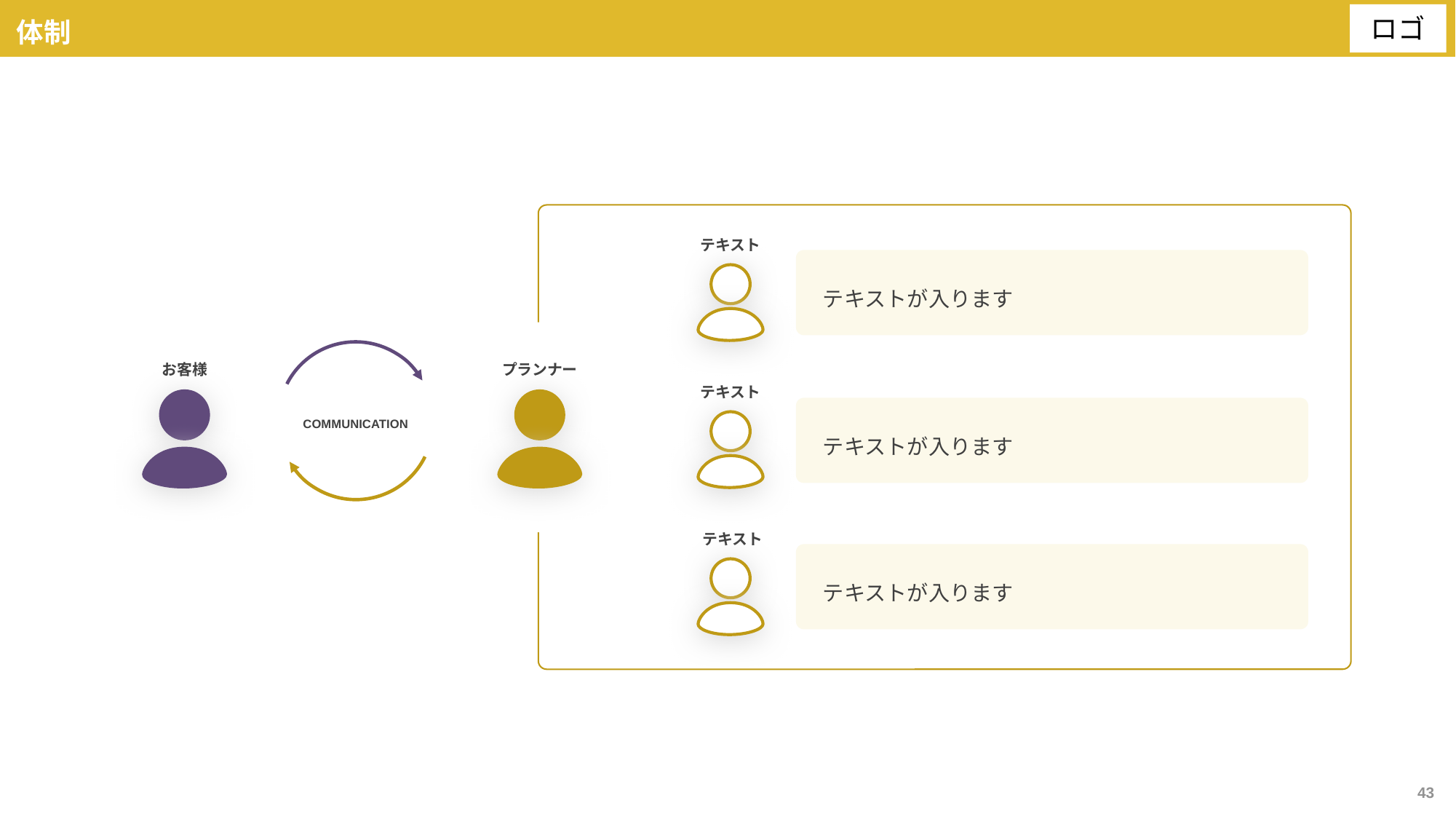

体制

テキスト

テキストが入ります

お客様
プランナー
テキスト

COMMUNICATION

テキストが入ります
テキスト

テキストが入ります
43